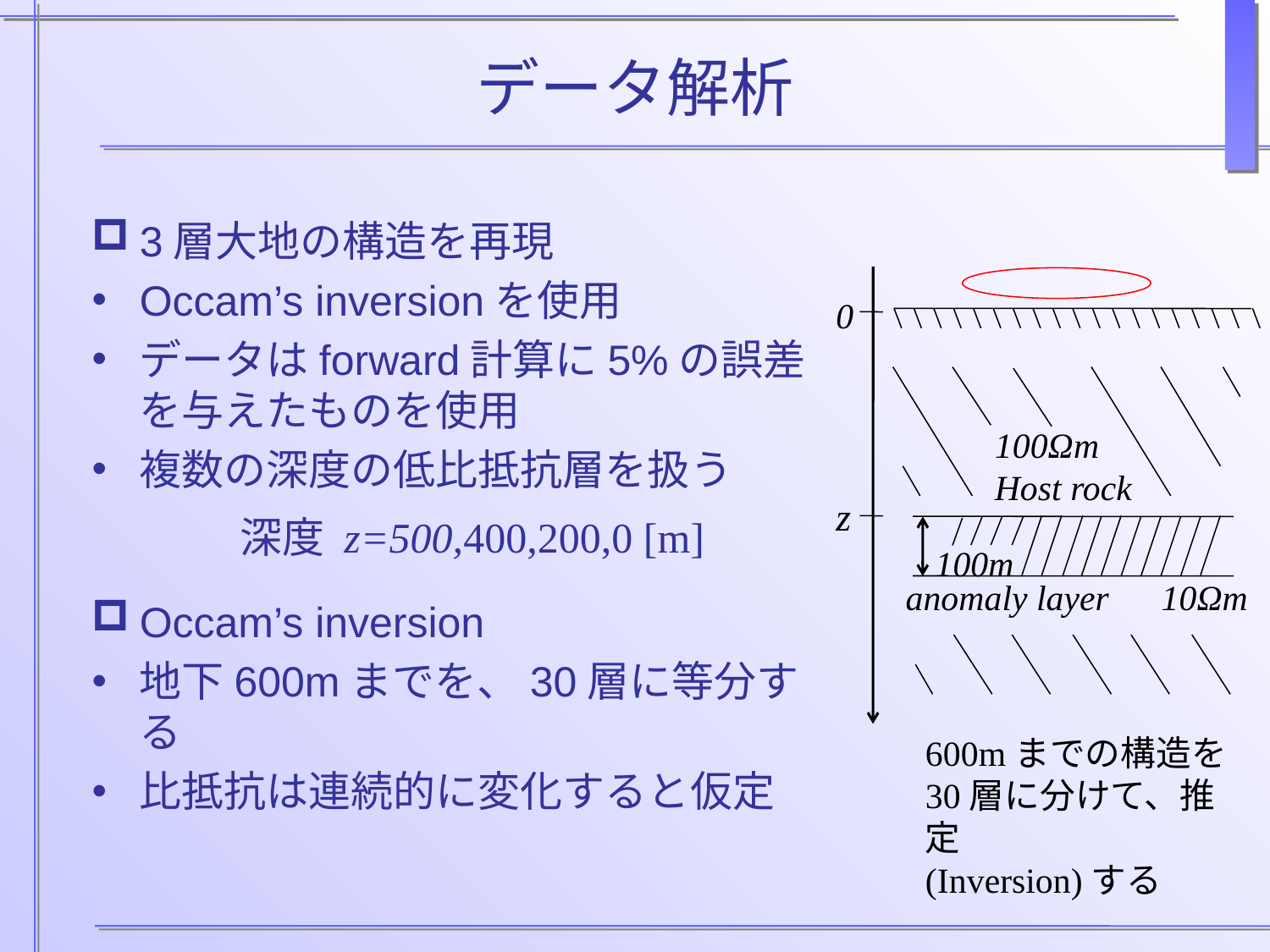

# データ解析
3層大地の構造を再現
Occam’s inversionを使用
データはforward計算に5%の誤差を与えたものを使用
複数の深度の低比抵抗層を扱う
　　　深度 z=500,400,200,0 [m]

Occam’s inversion
地下600mまでを、30層に等分する
比抵抗は連続的に変化すると仮定

0
100Ωm
Host rock
z
100m
anomaly layer　10Ωm
600mまでの構造を30層に分けて、推定
(Inversion)する